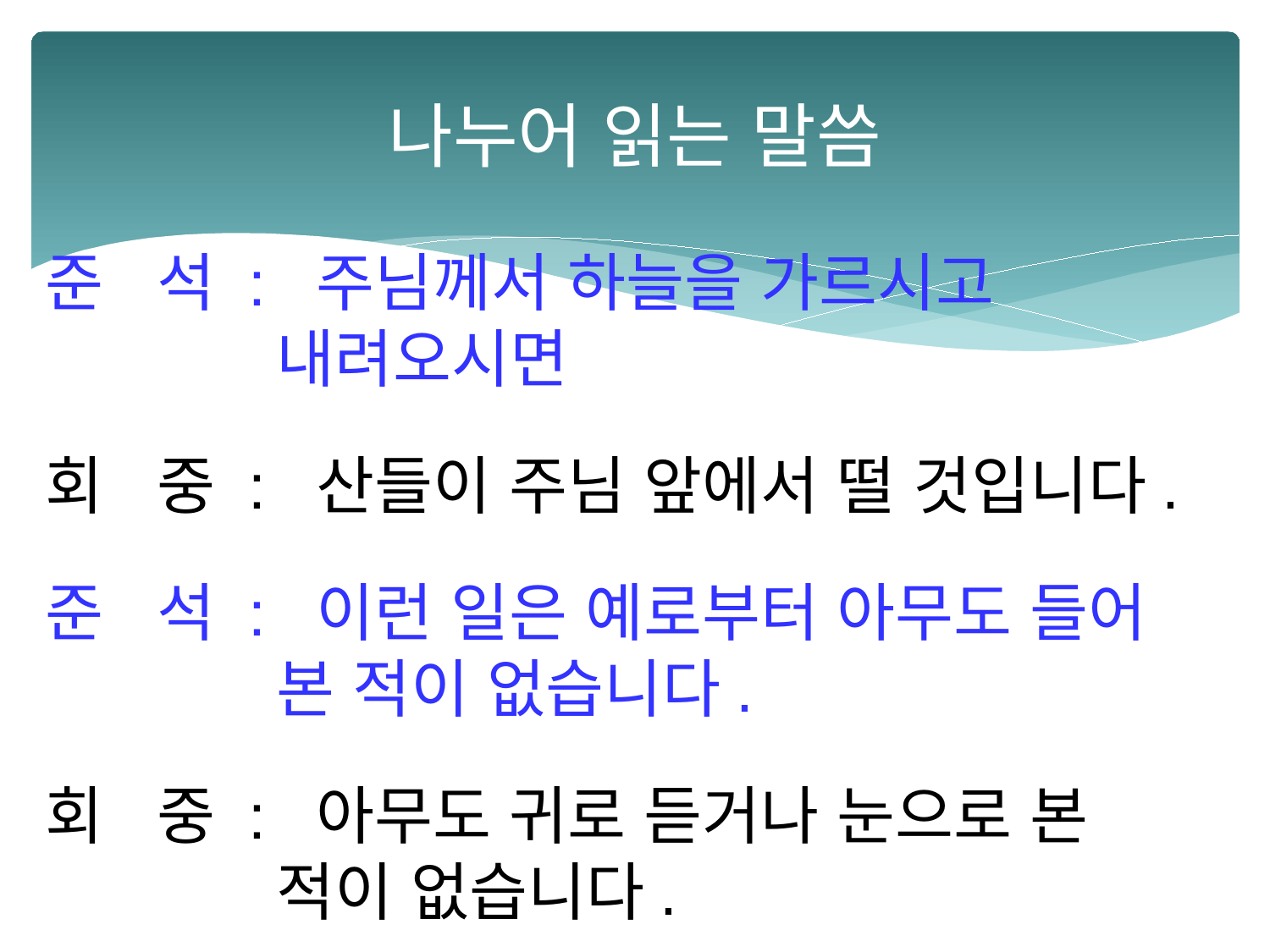

# 나누어 읽는 말씀
 준   석 :  주님께서 하늘을 가르시고
              내려오시면

 회   중 :  산들이 주님 앞에서 떨 것입니다.

 준   석 :  이런 일은 예로부터 아무도 들어
              본 적이 없습니다.

 회   중 :  아무도 귀로 듣거나 눈으로 본
              적이 없습니다.